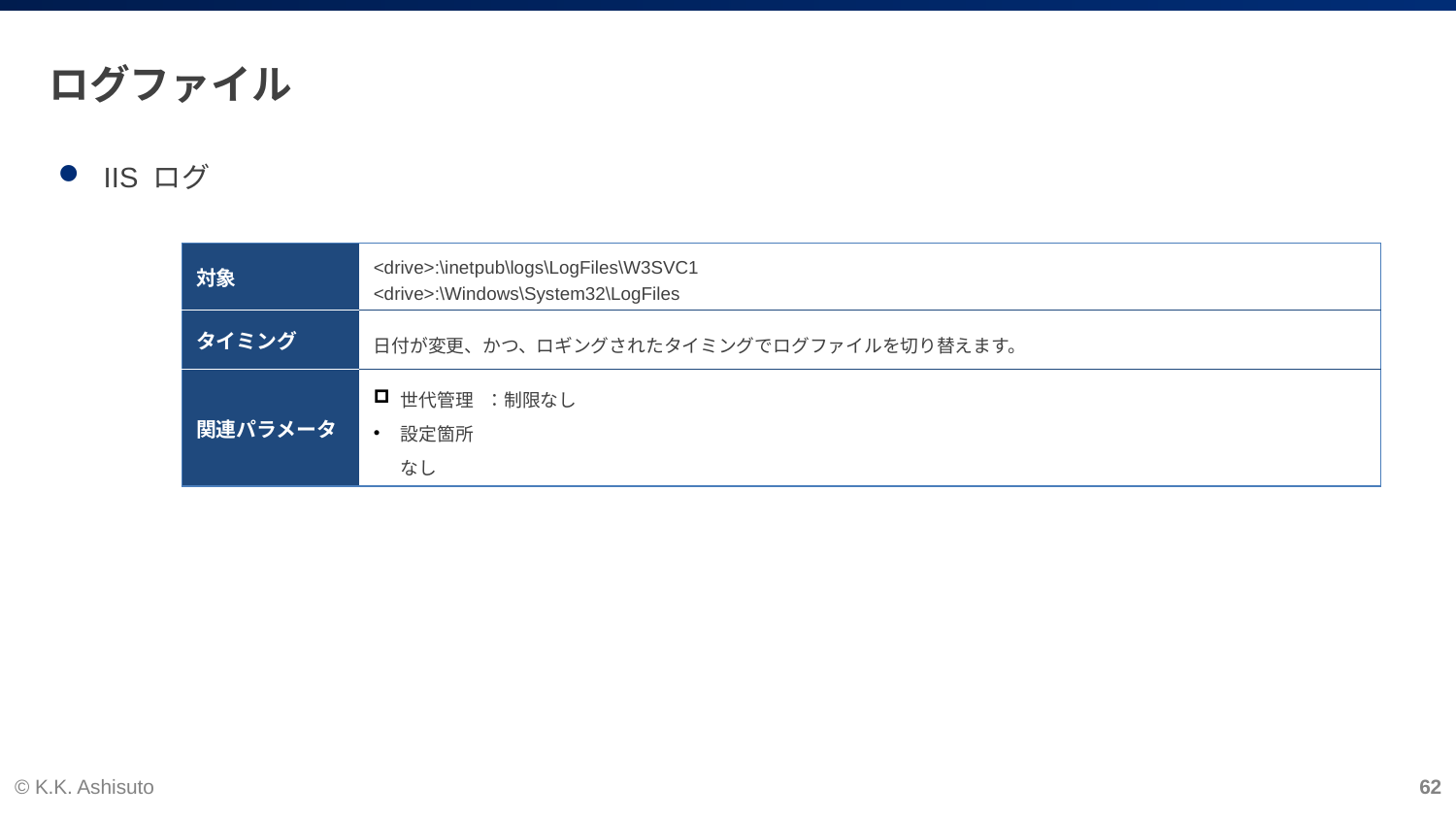

# ログファイル
IIS ログ
| 対象 | <drive>:\inetpub\logs\LogFiles\W3SVC1 <drive>:\Windows\System32\LogFiles |
| --- | --- |
| タイミング | 日付が変更、かつ、ロギングされたタイミングでログファイルを切り替えます。 |
| 関連パラメータ | 世代管理 ：制限なし 設定箇所 なし |
© K.K. Ashisuto
62